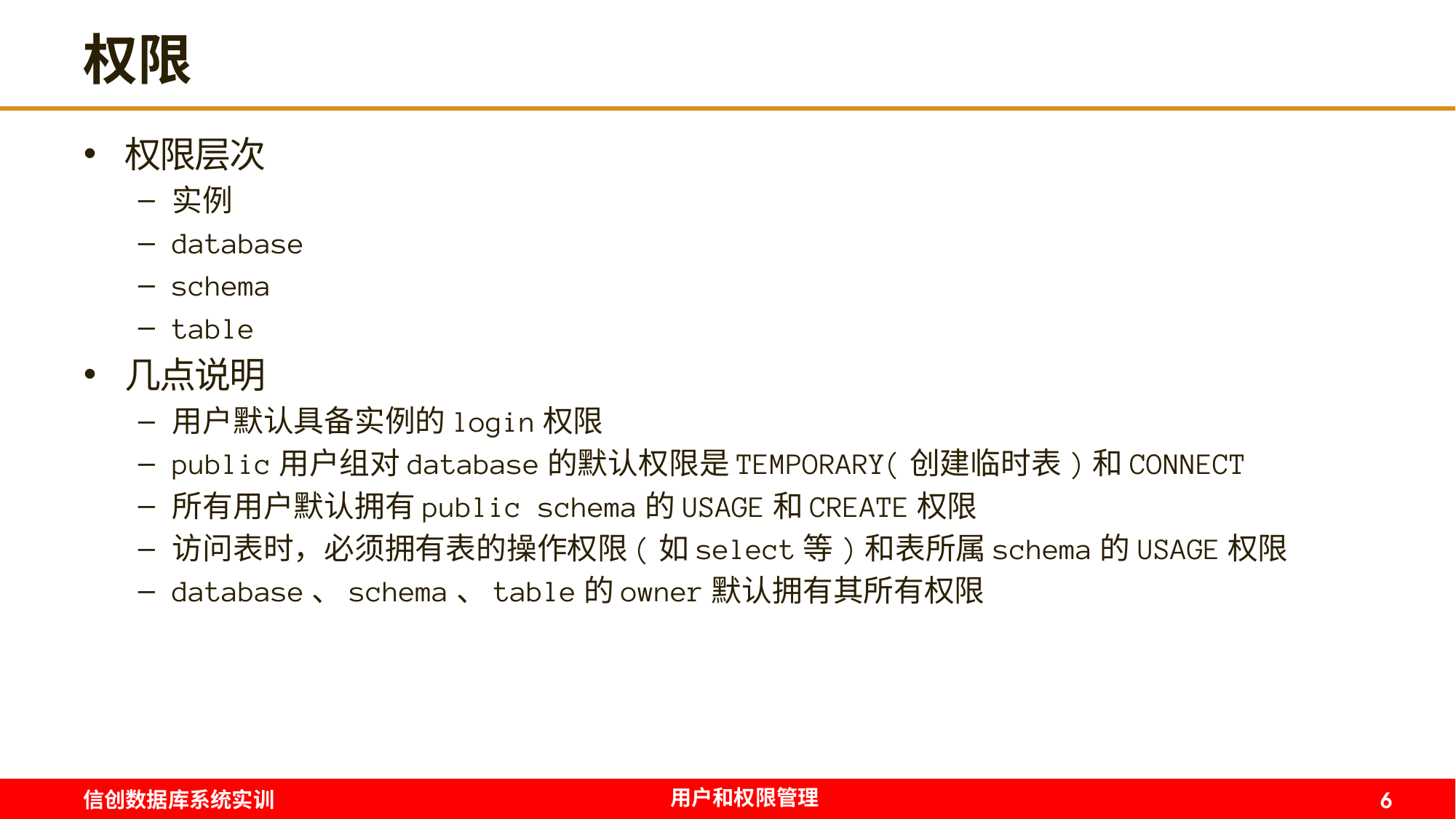

# 权限
权限层次
实例
database
schema
table
几点说明
用户默认具备实例的login权限
public用户组对database的默认权限是TEMPORARY(创建临时表)和CONNECT
所有用户默认拥有public schema的USAGE和CREATE权限
访问表时，必须拥有表的操作权限(如select等)和表所属schema的USAGE权限
database、schema、table的owner默认拥有其所有权限